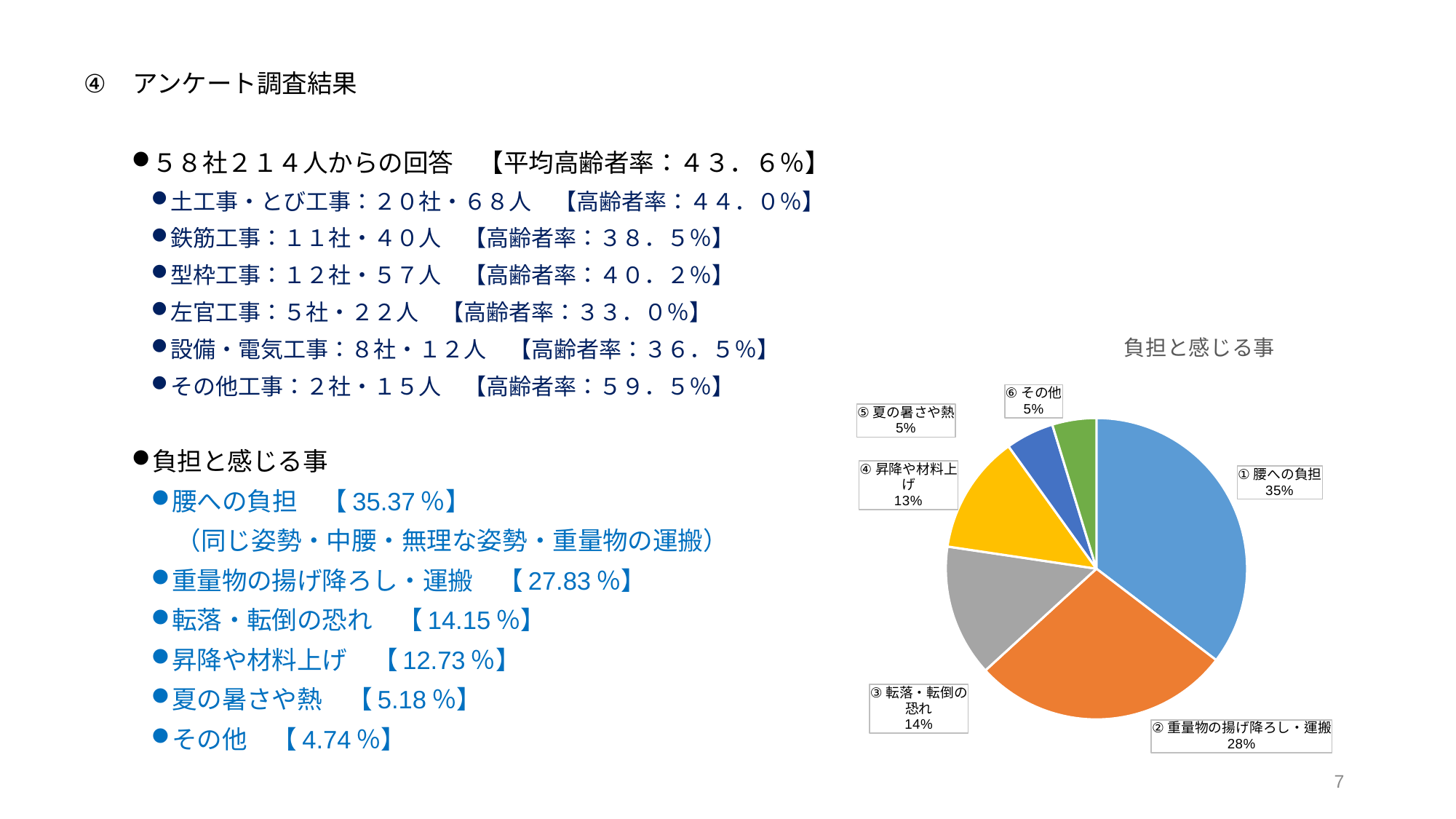

アンケート調査結果

５８社２１４人からの回答　【平均高齢者率：４３．６％】
土工事・とび工事：２０社・６８人　【高齢者率：４４．０％】
鉄筋工事：１１社・４０人　【高齢者率：３８．５％】
型枠工事：１２社・５７人　【高齢者率：４０．２％】
左官工事：５社・２２人　【高齢者率：３３．０％】
設備・電気工事：８社・１２人　【高齢者率：３６．５％】
その他工事：２社・１５人　【高齢者率：５９．５％】

負担と感じる事
腰への負担　【35.37％】
　（同じ姿勢・中腰・無理な姿勢・重量物の運搬）
重量物の揚げ降ろし・運搬　【27.83％】
転落・転倒の恐れ　【14.15％】
昇降や材料上げ　【12.73％】
夏の暑さや熱　【5.18％】
その他　【4.74％】

### Chart: 負担と感じる事

| Category |  |
|---|---|
| ①腰への負担 | 0.3537 |
| ②重量物の揚げ降ろし・運搬 | 0.2783 |
| ③転落・転倒の恐れ | 0.1415 |
| ④昇降や材料上げ | 0.1273 |
| ⑤夏の暑さや熱 | 0.0518 |
| ⑥その他 | 0.0474 |
7